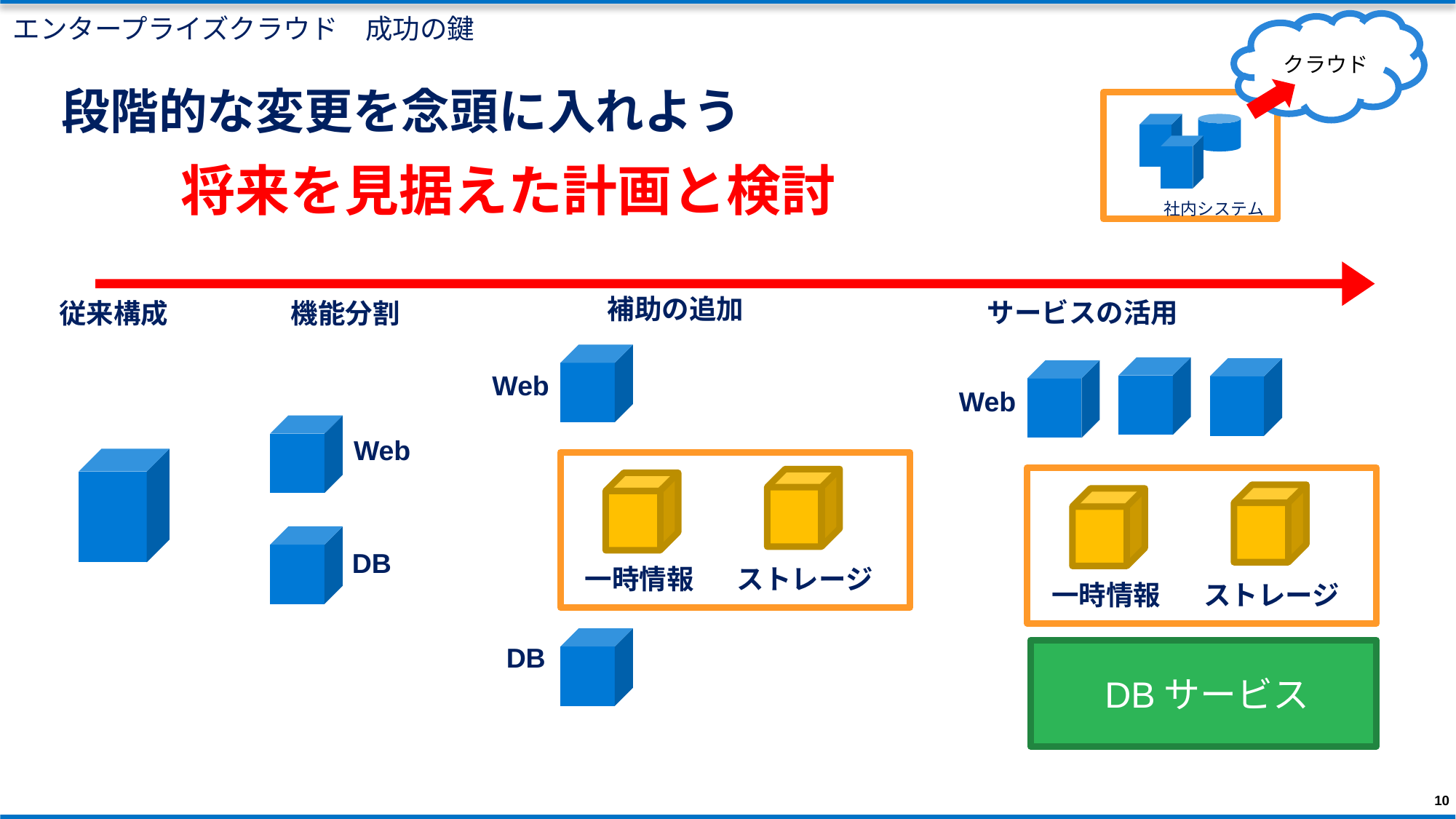

エンタープライズクラウド　成功の鍵
クラウド

社内システム
段階的な変更を念頭に入れよう
将来を見据えた計画と検討

補助の追加
サービスの活用
従来構成
機能分割

Web
Web

Web

DB
ストレージ
一時情報
ストレージ
一時情報

DB
DBサービス